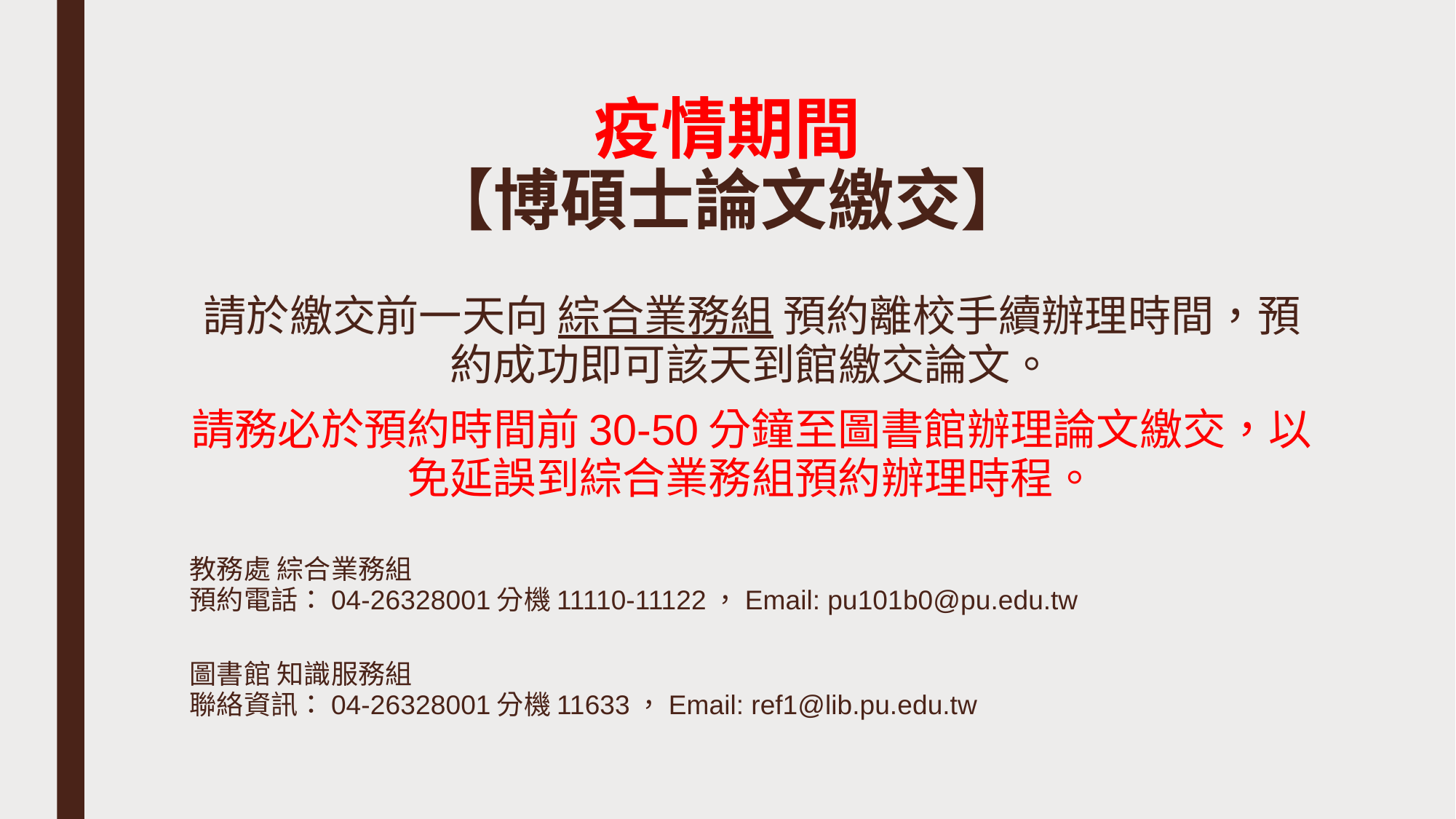

# 疫情期間 【博碩士論文繳交】
請於繳交前一天向 綜合業務組 預約離校手續辦理時間，預約成功即可該天到館繳交論文。
請務必於預約時間前30-50分鐘至圖書館辦理論文繳交，以免延誤到綜合業務組預約辦理時程。

教務處 綜合業務組
預約電話：04-26328001分機11110-11122，Email: pu101b0@pu.edu.tw

圖書館 知識服務組
聯絡資訊：04-26328001分機11633，Email: ref1@lib.pu.edu.tw